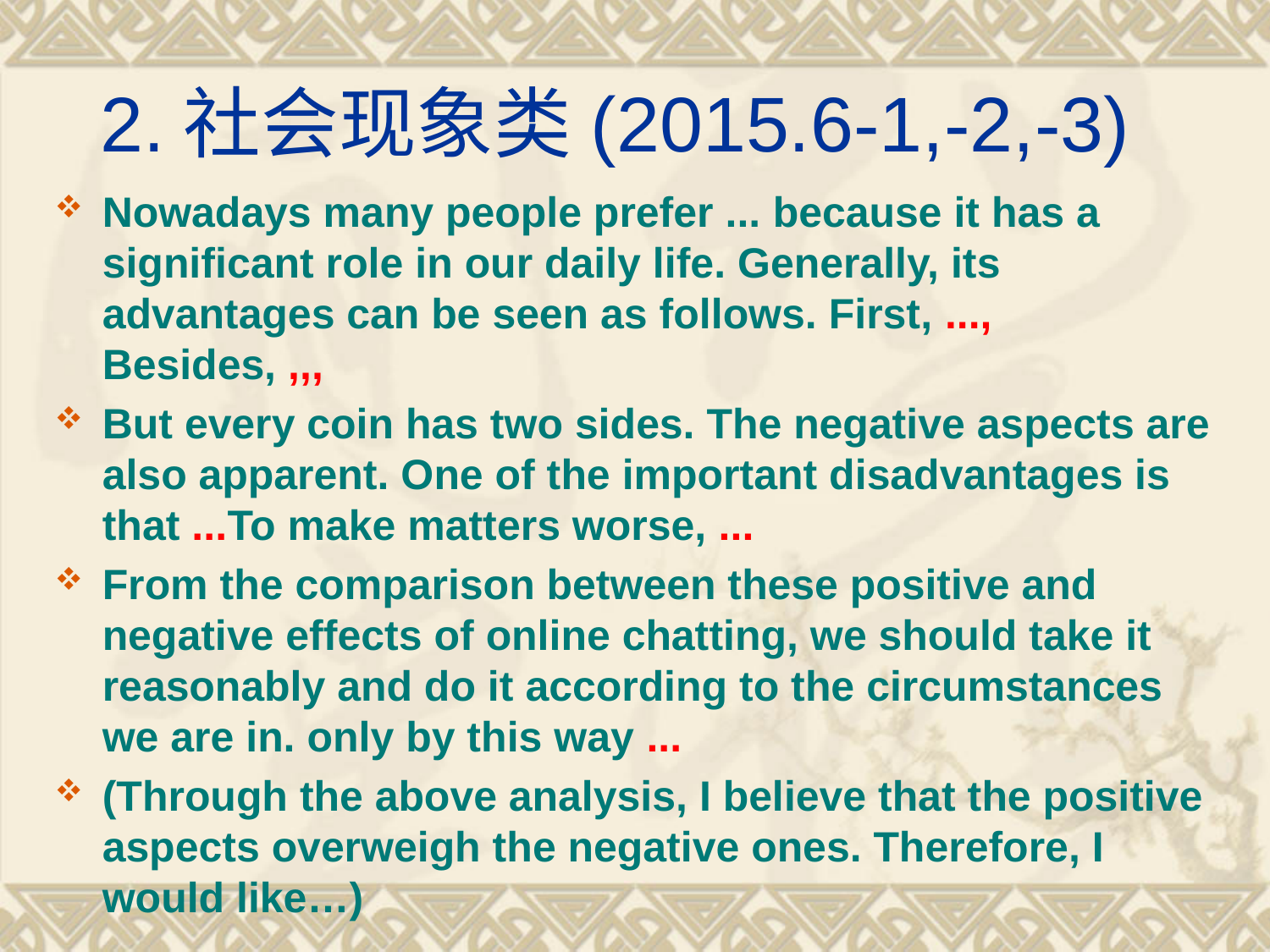

# 2.社会现象类(2015.6-1,-2,-3)
Nowadays many people prefer ... because it has a significant role in our daily life. Generally, its advantages can be seen as follows. First, ..., Besides, ,,,
But every coin has two sides. The negative aspects are also apparent. One of the important disadvantages is that ...To make matters worse, ...
From the comparison between these positive and negative effects of online chatting, we should take it reasonably and do it according to the circumstances we are in. only by this way ...
(Through the above analysis, I believe that the positive aspects overweigh the negative ones. Therefore, I would like…)